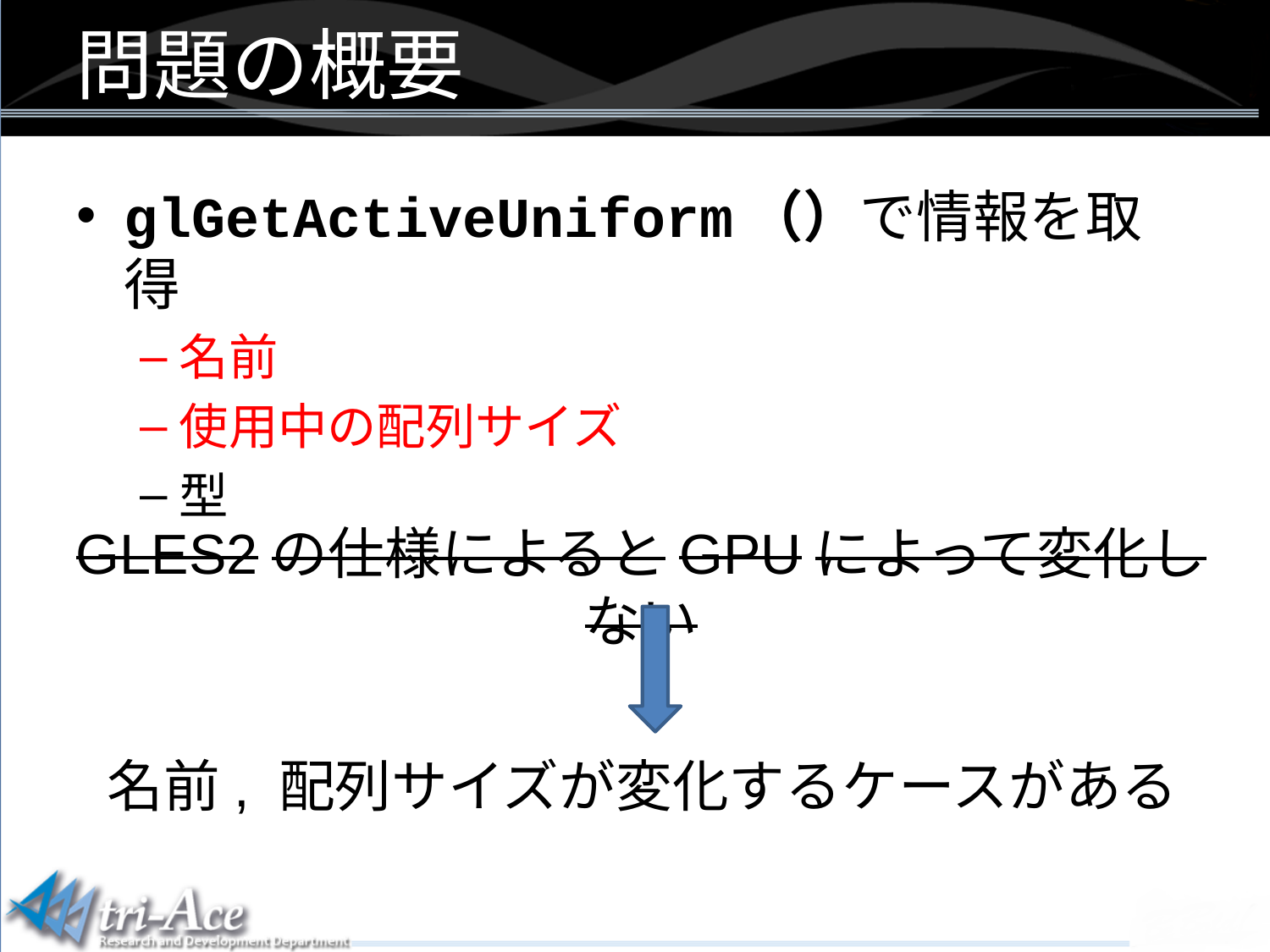

問題の概要
glGetActiveUniform（）で情報を取得
名前
使用中の配列サイズ
型

GLES2の仕様によるとGPUによって変化しない

名前, 配列サイズが変化するケースがある